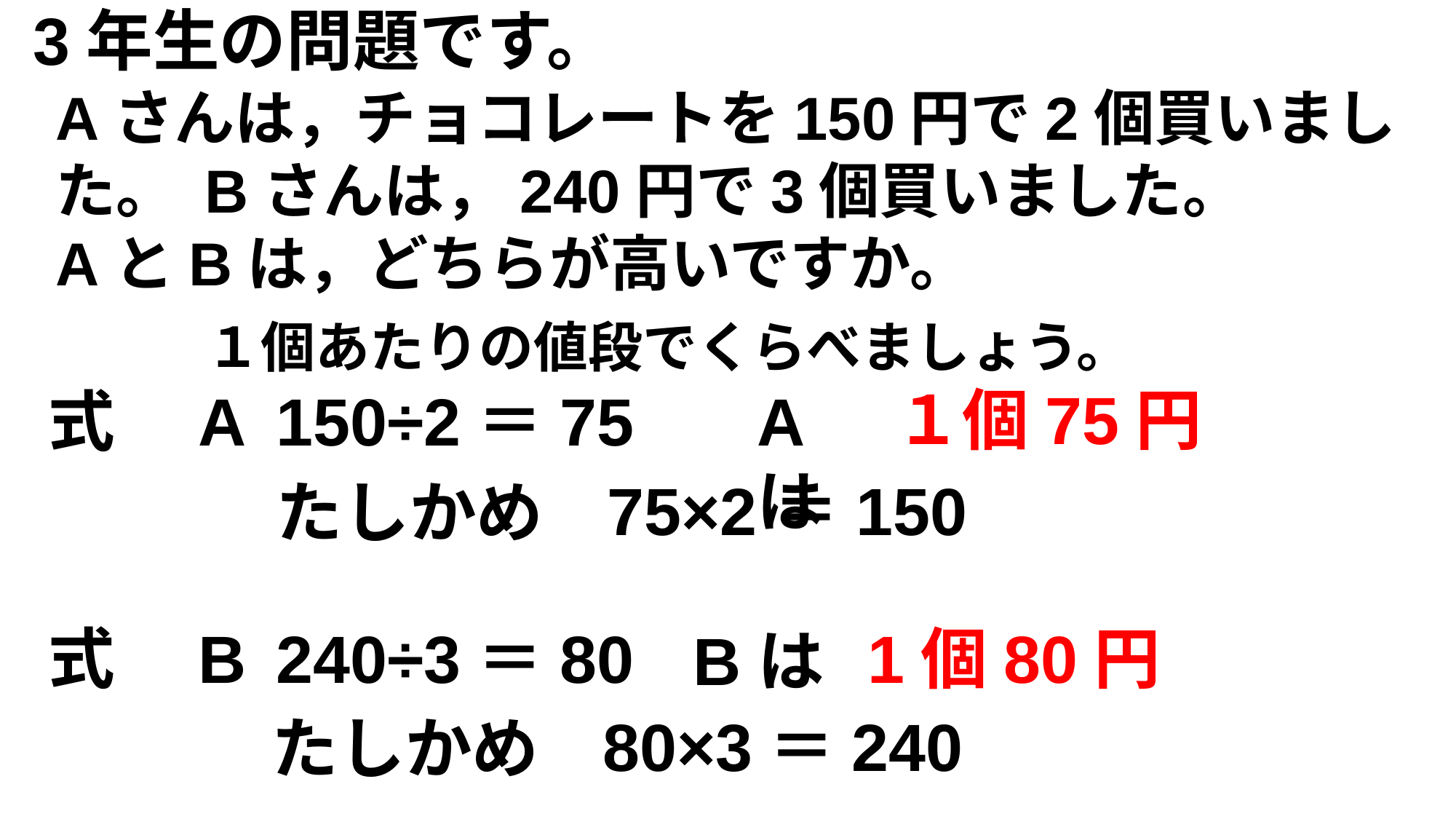

3年生の問題です。
Aさんは，チョコレートを150円で2個買いました。 Bさんは，240円で3個買いました。
AとBは，どちらが高いですか。
１個あたりの値段でくらべましょう。
１個75円
式　A
150÷2＝75
Aは
75×2＝150
たしかめ
式　B
1個80円
240÷3＝80
Bは
80×3＝240
たしかめ